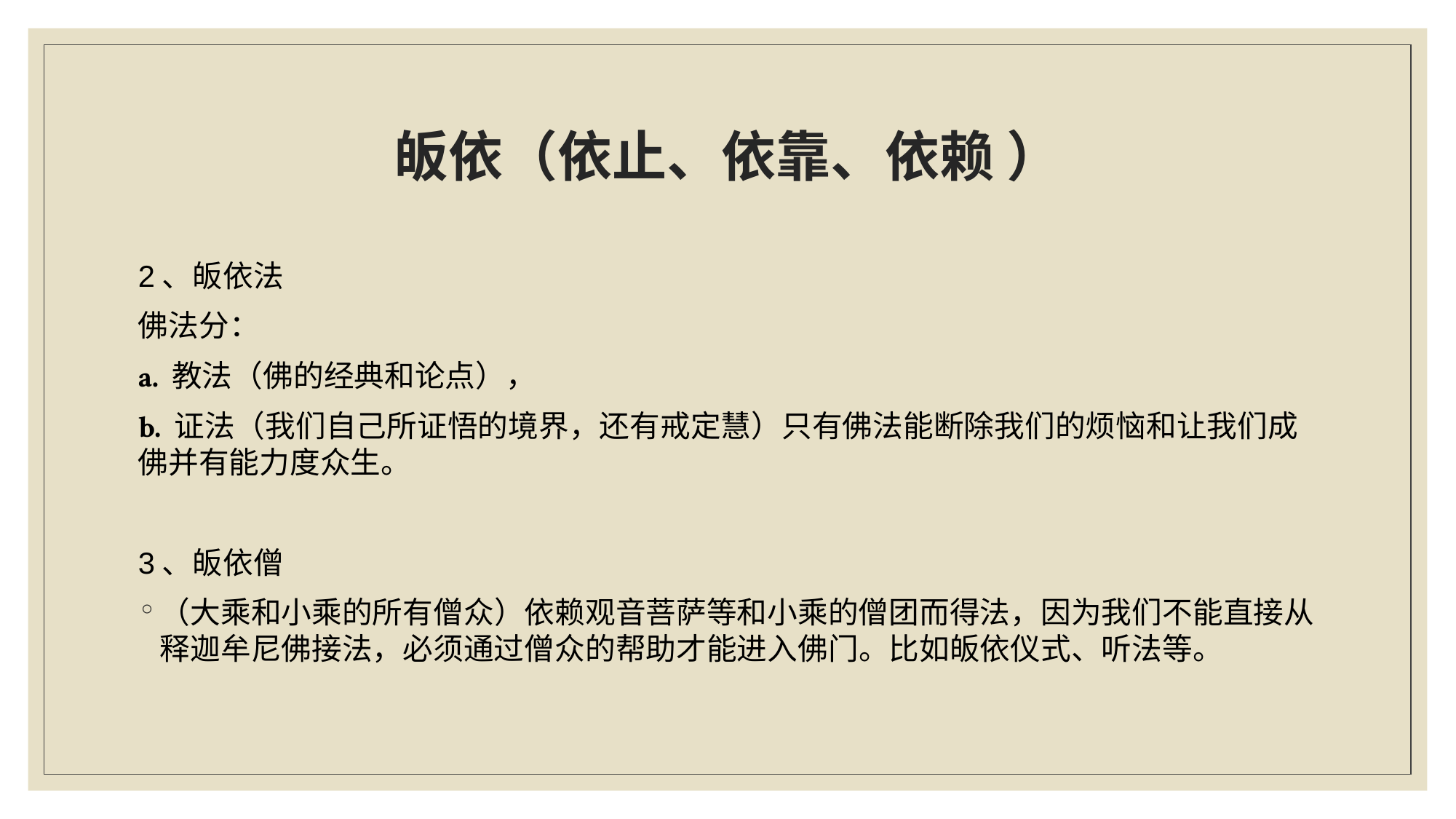

# 皈依（依止、依靠、依赖 ）
2、皈依法
佛法分：
a. 教法（佛的经典和论点），
b. 证法（我们自己所证悟的境界，还有戒定慧）只有佛法能断除我们的烦恼和让我们成佛并有能力度众生。

3、皈依僧
（大乘和小乘的所有僧众）依赖观音菩萨等和小乘的僧团而得法，因为我们不能直接从释迦牟尼佛接法，必须通过僧众的帮助才能进入佛门。比如皈依仪式、听法等。